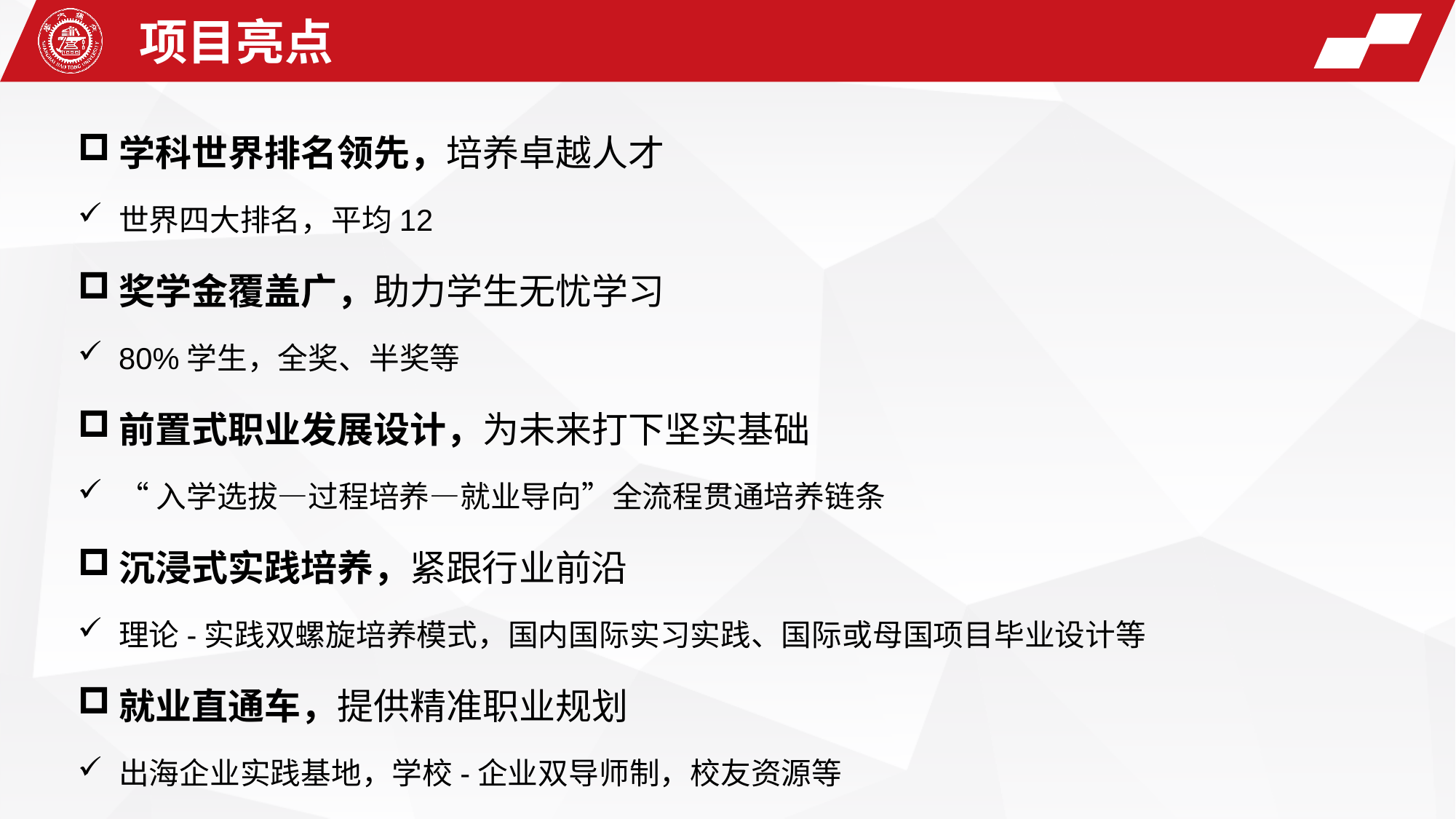

项目亮点
学科世界排名领先，培养卓越人才
世界四大排名，平均12
奖学金覆盖广，助力学生无忧学习
80%学生，全奖、半奖等
前置式职业发展设计，为未来打下坚实基础
“入学选拔—过程培养—就业导向”全流程贯通培养链条
沉浸式实践培养，紧跟行业前沿
理论-实践双螺旋培养模式，国内国际实习实践、国际或母国项目毕业设计等
就业直通车，提供精准职业规划
出海企业实践基地，学校-企业双导师制，校友资源等